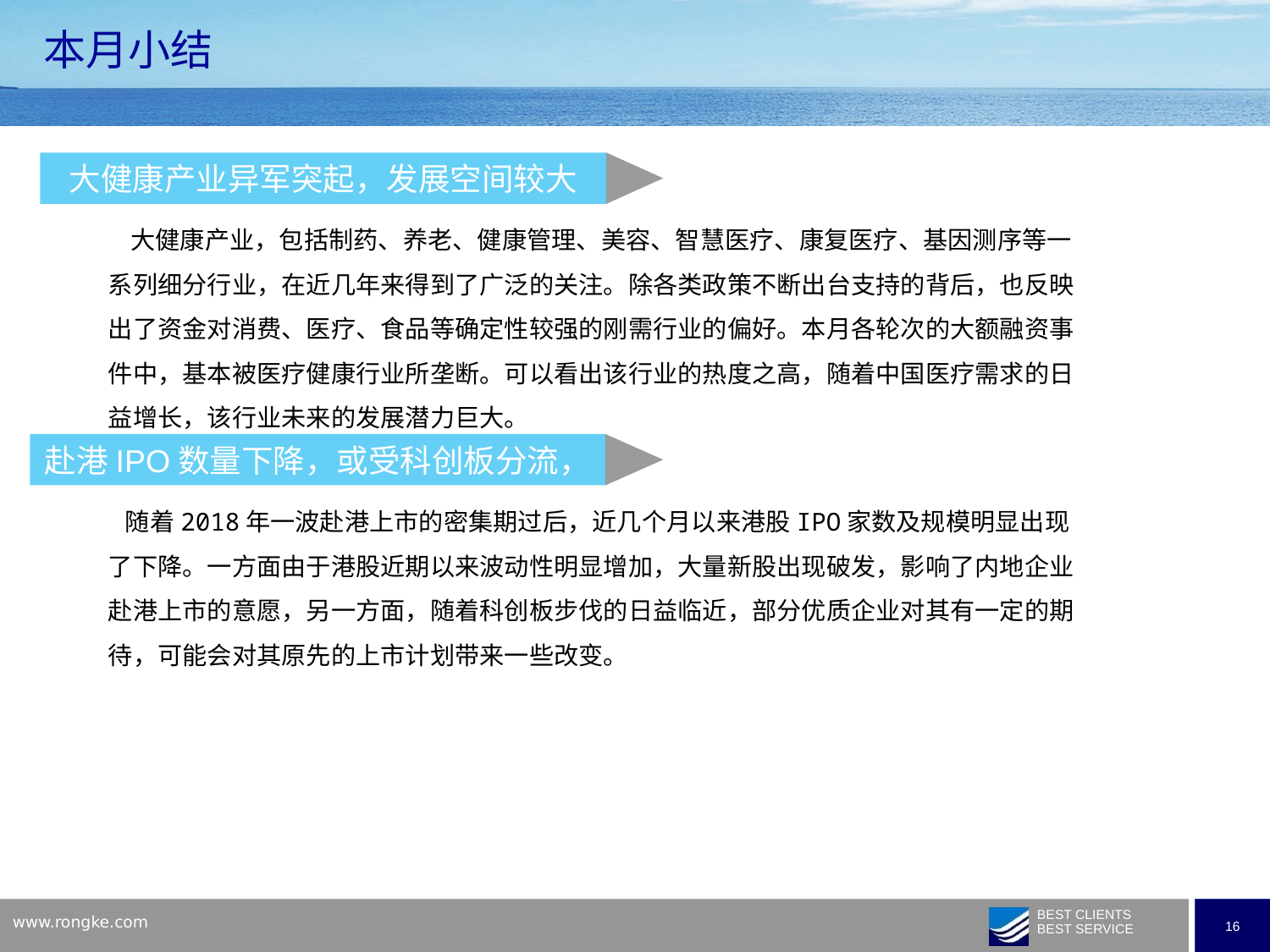

本月小结
大健康产业异军突起，发展空间较大

   大健康产业，包括制药、养老、健康管理、美容、智慧医疗、康复医疗、基因测序等一系列细分行业，在近几年来得到了广泛的关注。除各类政策不断出台支持的背后，也反映出了资金对消费、医疗、食品等确定性较强的刚需行业的偏好。本月各轮次的大额融资事件中，基本被医疗健康行业所垄断。可以看出该行业的热度之高，随着中国医疗需求的日益增长，该行业未来的发展潜力巨大。
赴港IPO数量下降，或受科创板分流，

  随着2018年一波赴港上市的密集期过后，近几个月以来港股IPO家数及规模明显出现了下降。一方面由于港股近期以来波动性明显增加，大量新股出现破发，影响了内地企业赴港上市的意愿，另一方面，随着科创板步伐的日益临近，部分优质企业对其有一定的期待，可能会对其原先的上市计划带来一些改变。